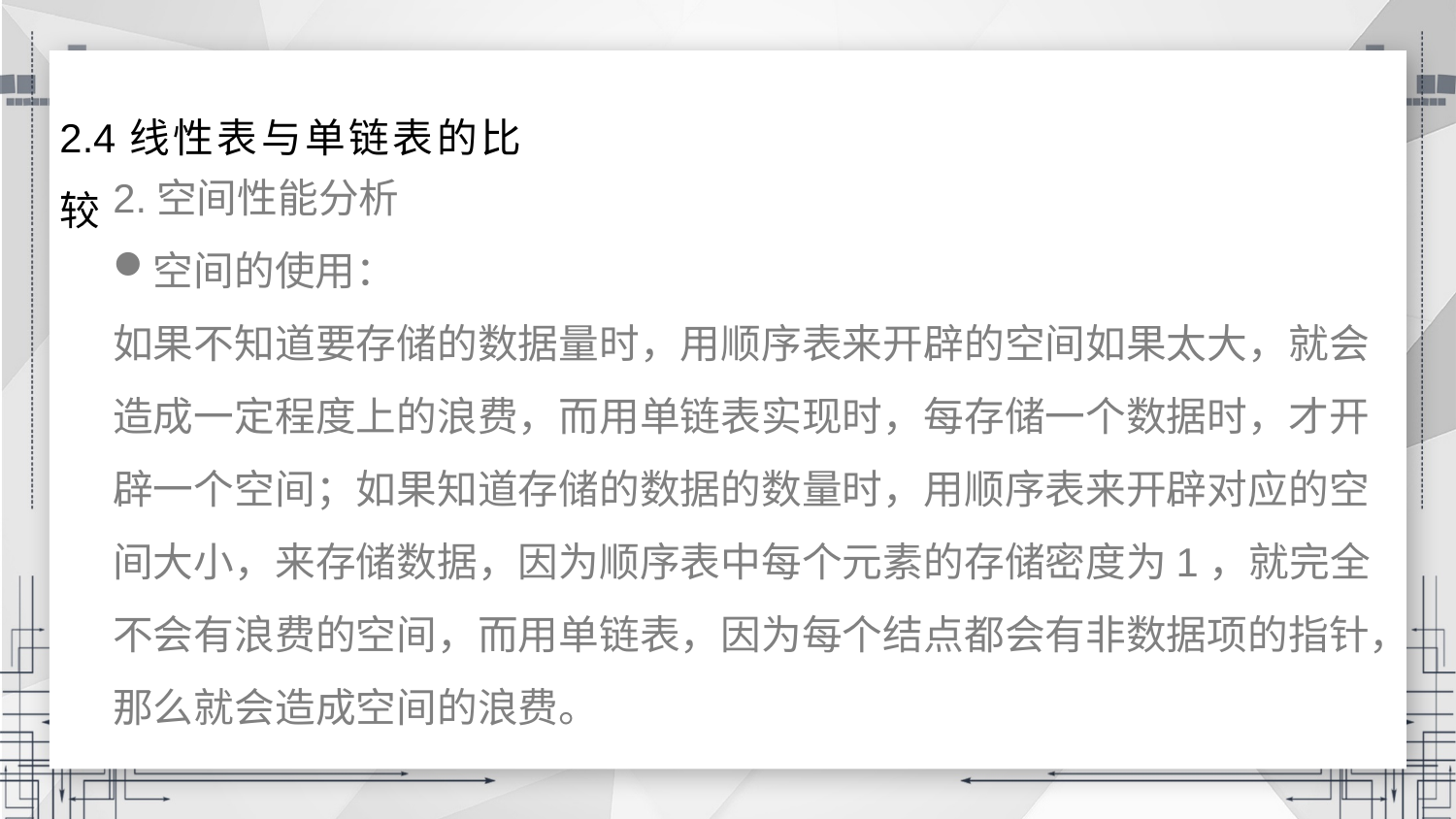

2.4线性表与单链表的比较
2.空间性能分析
空间的使用：
如果不知道要存储的数据量时，用顺序表来开辟的空间如果太大，就会造成一定程度上的浪费，而用单链表实现时，每存储一个数据时，才开辟一个空间；如果知道存储的数据的数量时，用顺序表来开辟对应的空间大小，来存储数据，因为顺序表中每个元素的存储密度为1，就完全不会有浪费的空间，而用单链表，因为每个结点都会有非数据项的指针，那么就会造成空间的浪费。